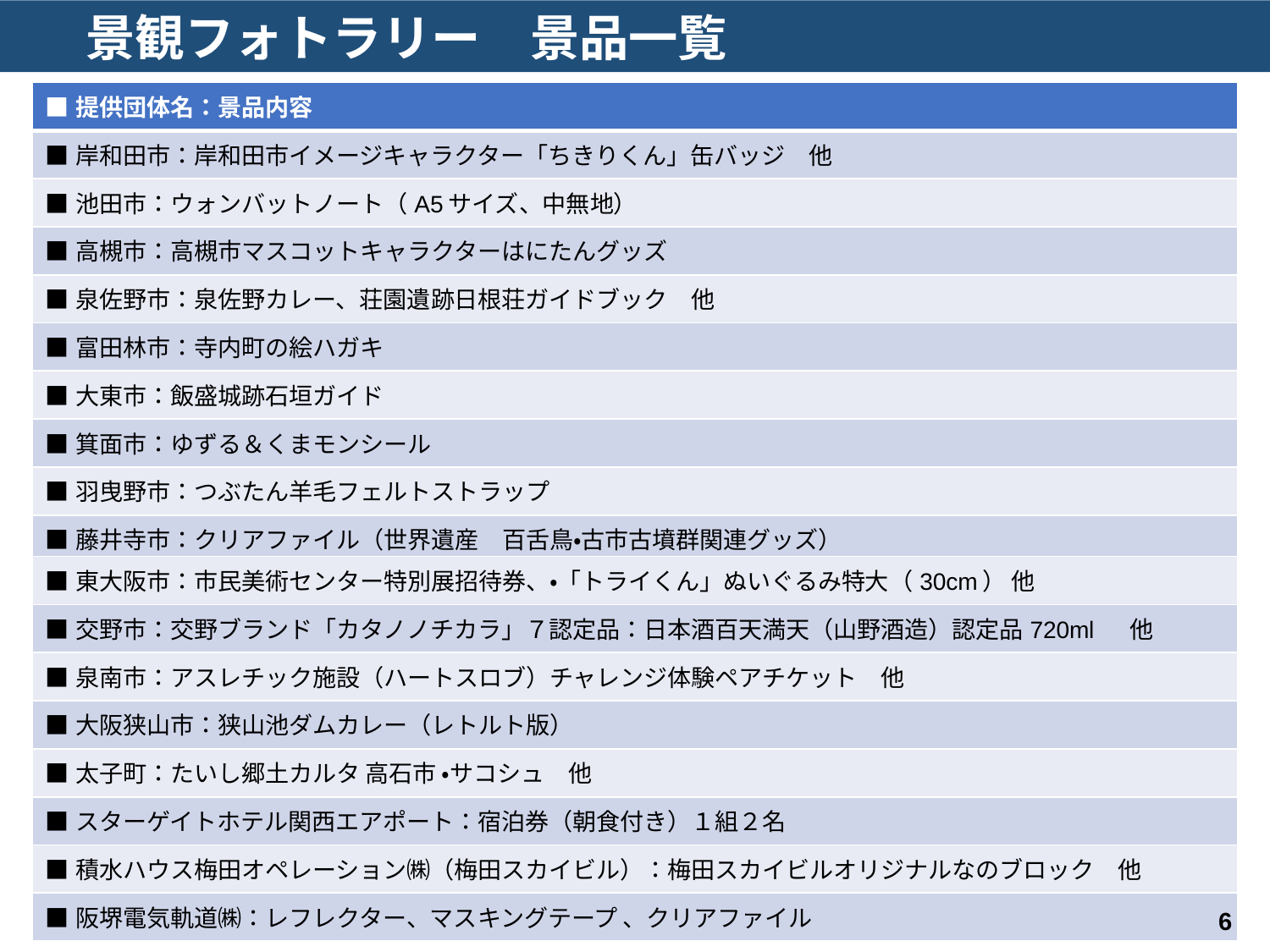

景観フォトラリー　景品一覧
| ■提供団体名：景品内容 |
| --- |
| ■岸和田市：岸和田市イメージキャラクター「ちきりくん」缶バッジ　他 |
| ■池田市：ウォンバットノート（A5サイズ、中無地） |
| ■高槻市：高槻市マスコットキャラクターはにたんグッズ |
| ■泉佐野市：泉佐野カレー、荘園遺跡日根荘ガイドブック　他 |
| ■富田林市：寺内町の絵ハガキ |
| ■大東市：飯盛城跡石垣ガイド |
| ■箕面市：ゆずる＆くまモンシール |
| ■羽曳野市：つぶたん羊毛フェルトストラップ |
| ■藤井寺市：クリアファイル（世界遺産 百舌鳥・古市古墳群関連グッズ） |
| ■東大阪市：市⺠美術センター特別展招待券、・「トライくん」ぬいぐるみ特大（30cm） 他 |
| ■交野市：交野ブランド「カタノノチカラ」７認定品：日本酒百天満天（山野酒造）認定品720ml 　他 |
| ■泉南市：アスレチック施設（ハートスロブ）チャレンジ体験ペアチケット　他 |
| ■大阪狭山市：狭山池ダムカレー（レトルト版） |
| ■太子町：たいし郷土カルタ 高石市 ・サコシュ　他 |
| ■スターゲイトホテル関西エアポート：宿泊券（朝食付き）１組２名 |
| ■積水ハウス梅田オペレーション㈱（梅田スカイビル）：梅田スカイビルオリジナルなのブロック　他 |
| ■阪堺電気軌道㈱：レフレクター、マスキングテープ 、クリアファイル |
6
6